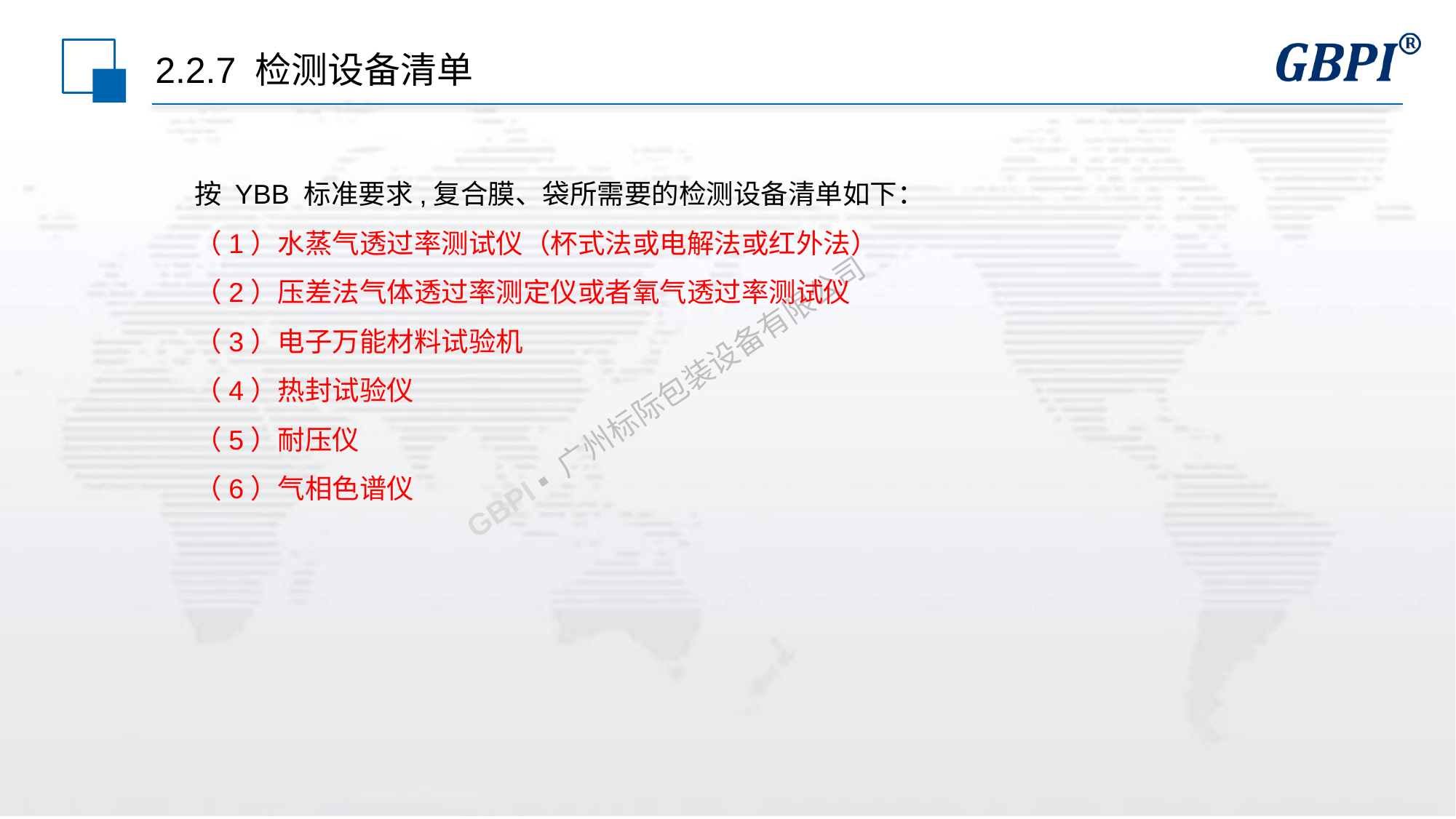

# 2.2.7 检测设备清单
按 YBB 标准要求,复合膜、袋所需要的检测设备清单如下：
（1）水蒸气透过率测试仪（杯式法或电解法或红外法）
（2）压差法气体透过率测定仪或者氧气透过率测试仪
（3）电子万能材料试验机
（4）热封试验仪
（5）耐压仪
（6）气相色谱仪